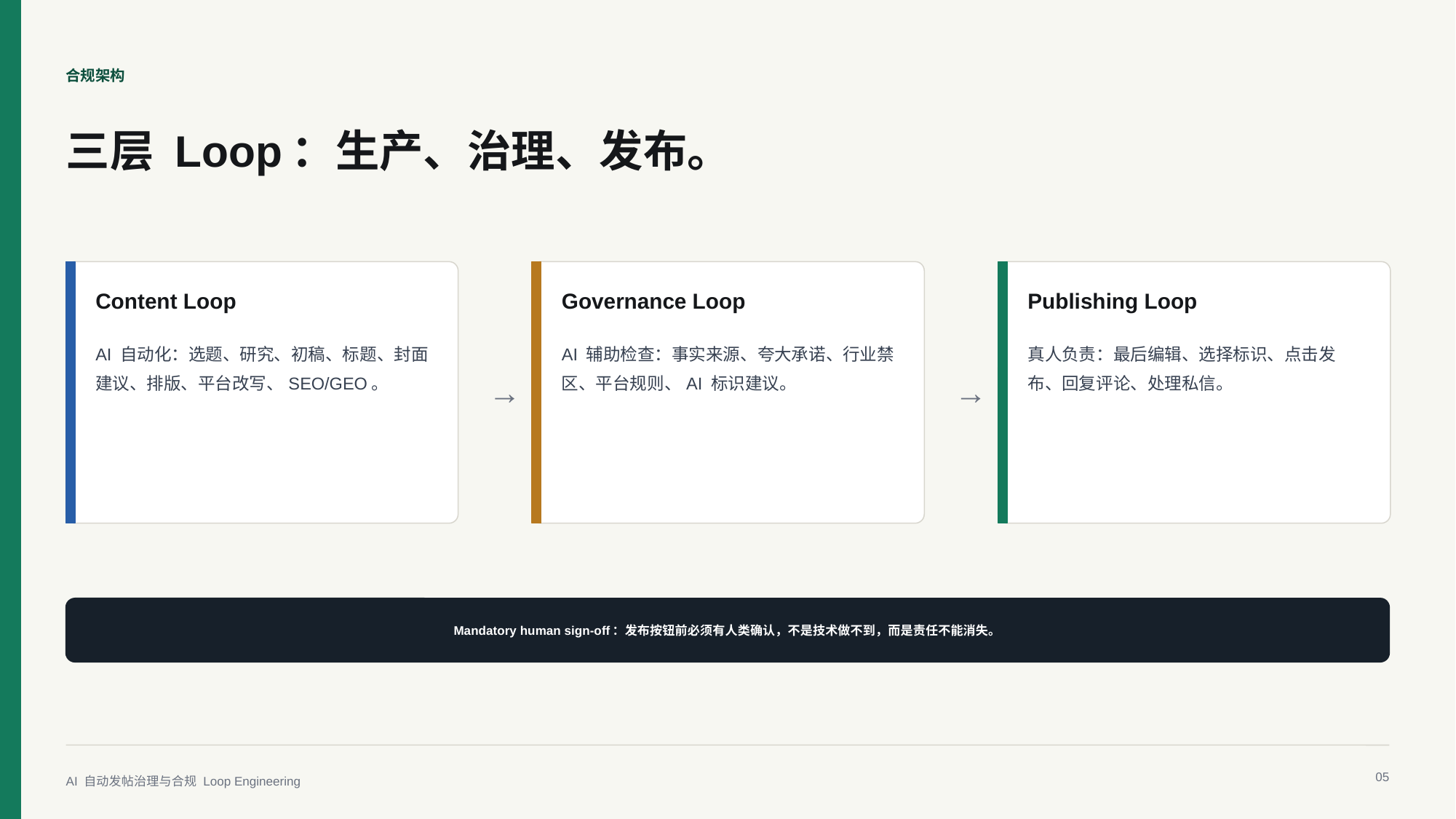

合规架构
三层 Loop：生产、治理、发布。

Content Loop
Governance Loop
Publishing Loop
AI 自动化：选题、研究、初稿、标题、封面建议、排版、平台改写、SEO/GEO。
AI 辅助检查：事实来源、夸大承诺、行业禁区、平台规则、AI 标识建议。
真人负责：最后编辑、选择标识、点击发布、回复评论、处理私信。
→
→

Mandatory human sign-off：发布按钮前必须有人类确认，不是技术做不到，而是责任不能消失。

AI 自动发帖治理与合规 Loop Engineering
05